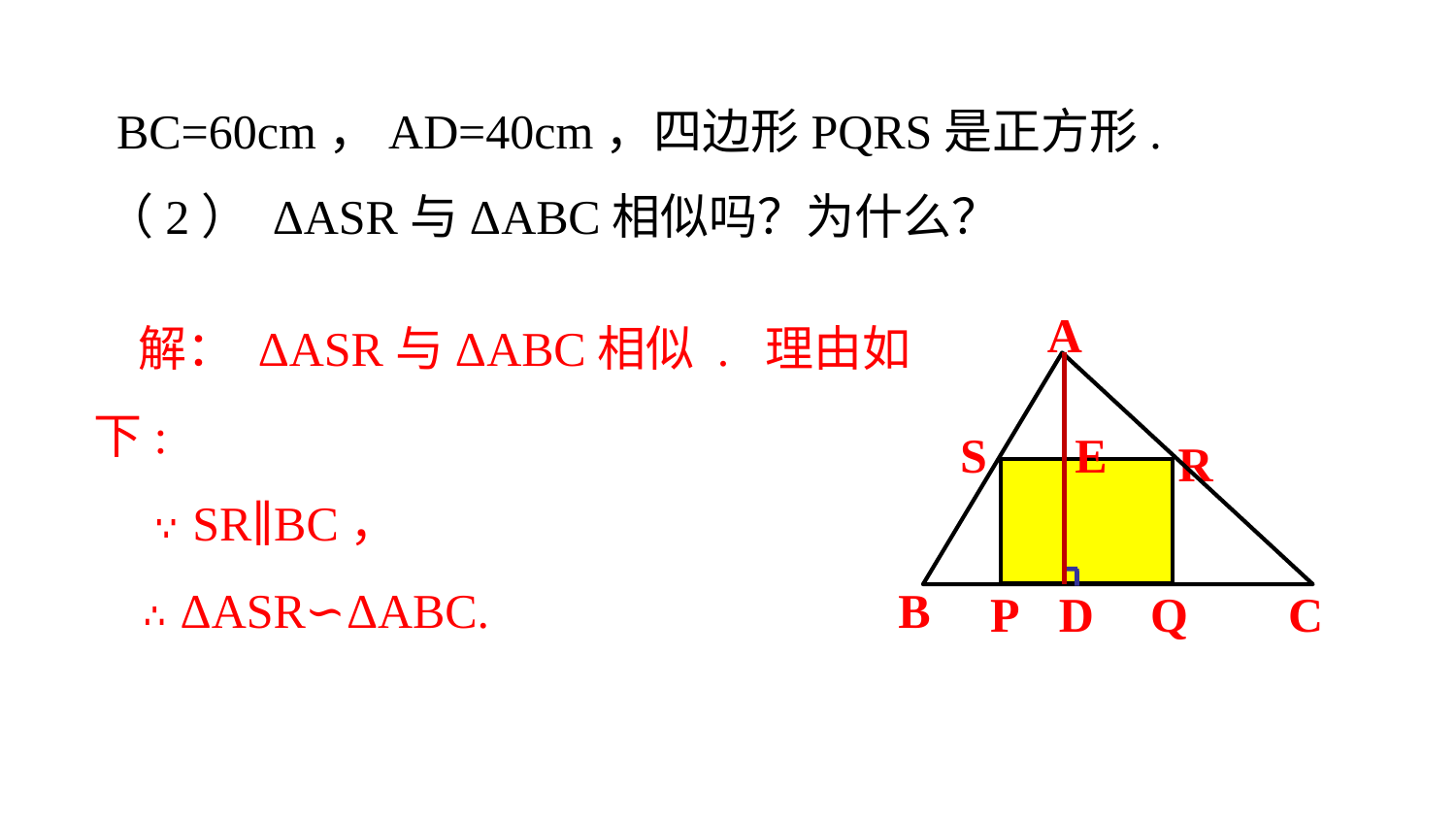

BC=60cm，AD=40cm，四边形PQRS是正方形.
（2） ΔASR与ΔABC相似吗？为什么？
   解： ΔASR与ΔABC相似 .  理由如下:
     ∵ SR∥BC，
    ∴ ΔASR∽ΔABC.

A

S
E
R
B
P
D
Q
C